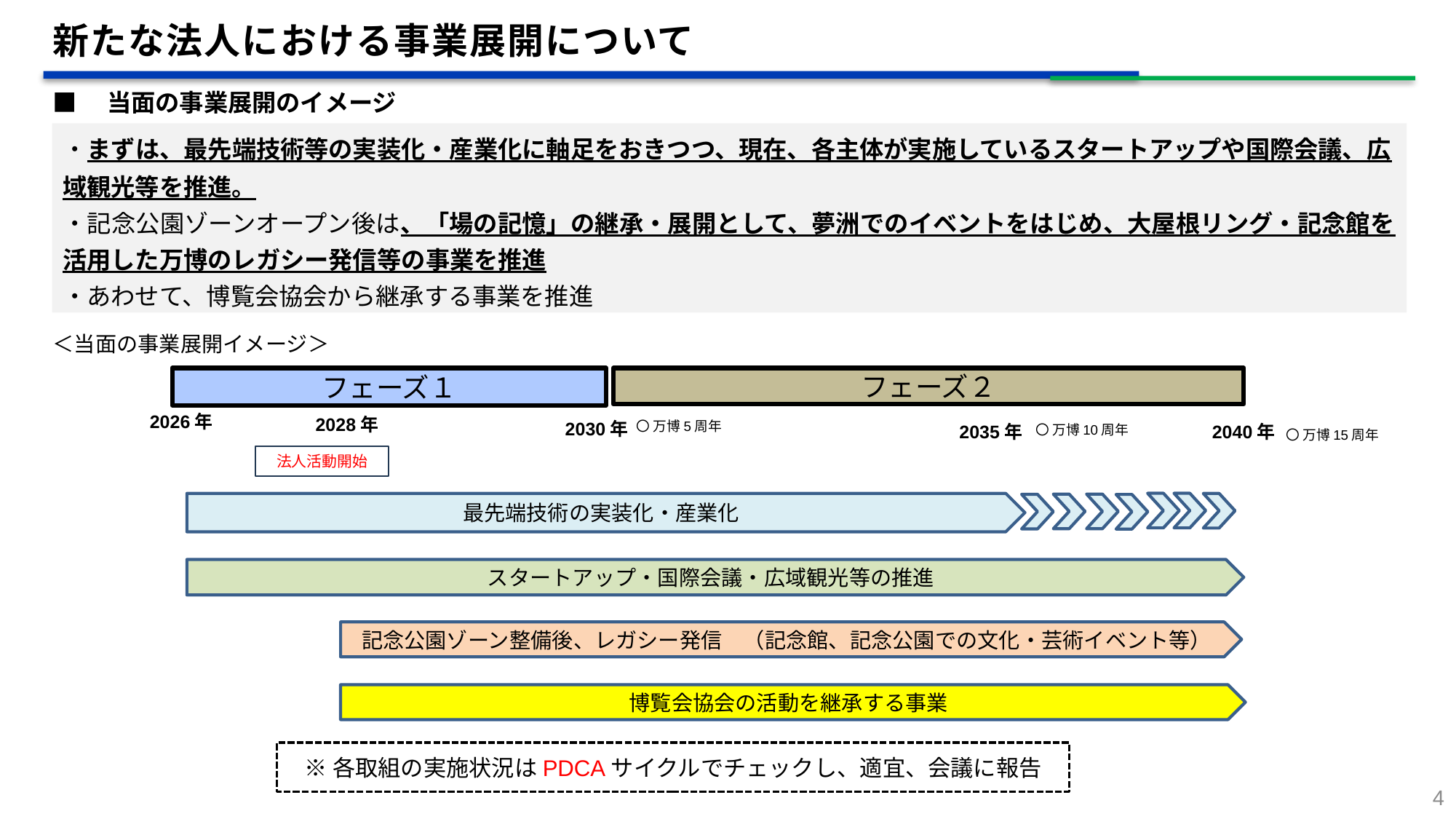

新たな法人における事業展開について
■　当面の事業展開のイメージ
・まずは、最先端技術等の実装化・産業化に軸足をおきつつ、現在、各主体が実施しているスタートアップや国際会議、広域観光等を推進。
・記念公園ゾーンオープン後は、「場の記憶」の継承・展開として、夢洲でのイベントをはじめ、大屋根リング・記念館を活用した万博のレガシー発信等の事業を推進
・あわせて、博覧会協会から継承する事業を推進
＜当面の事業展開イメージ＞
フェーズ１
フェーズ２
2026年
2028年
2030年
2035年
2040年
〇 万博5周年
〇 万博10周年
〇 万博15周年
法人活動開始

最先端技術の実装化・産業化

スタートアップ・国際会議・広域観光等の推進
記念公園ゾーン整備後、レガシー発信　（記念館、記念公園での文化・芸術イベント等）
博覧会協会の活動を継承する事業
※各取組の実施状況はPDCAサイクルでチェックし、適宜、会議に報告
【重点取組】
◆ 夢洲でのレガシー発信
◆ 広域観光促進
○ 会議の理念・目的を達成するために必要な事業
□ 法人の持続可能な運営に向けた収入確保につながる事業